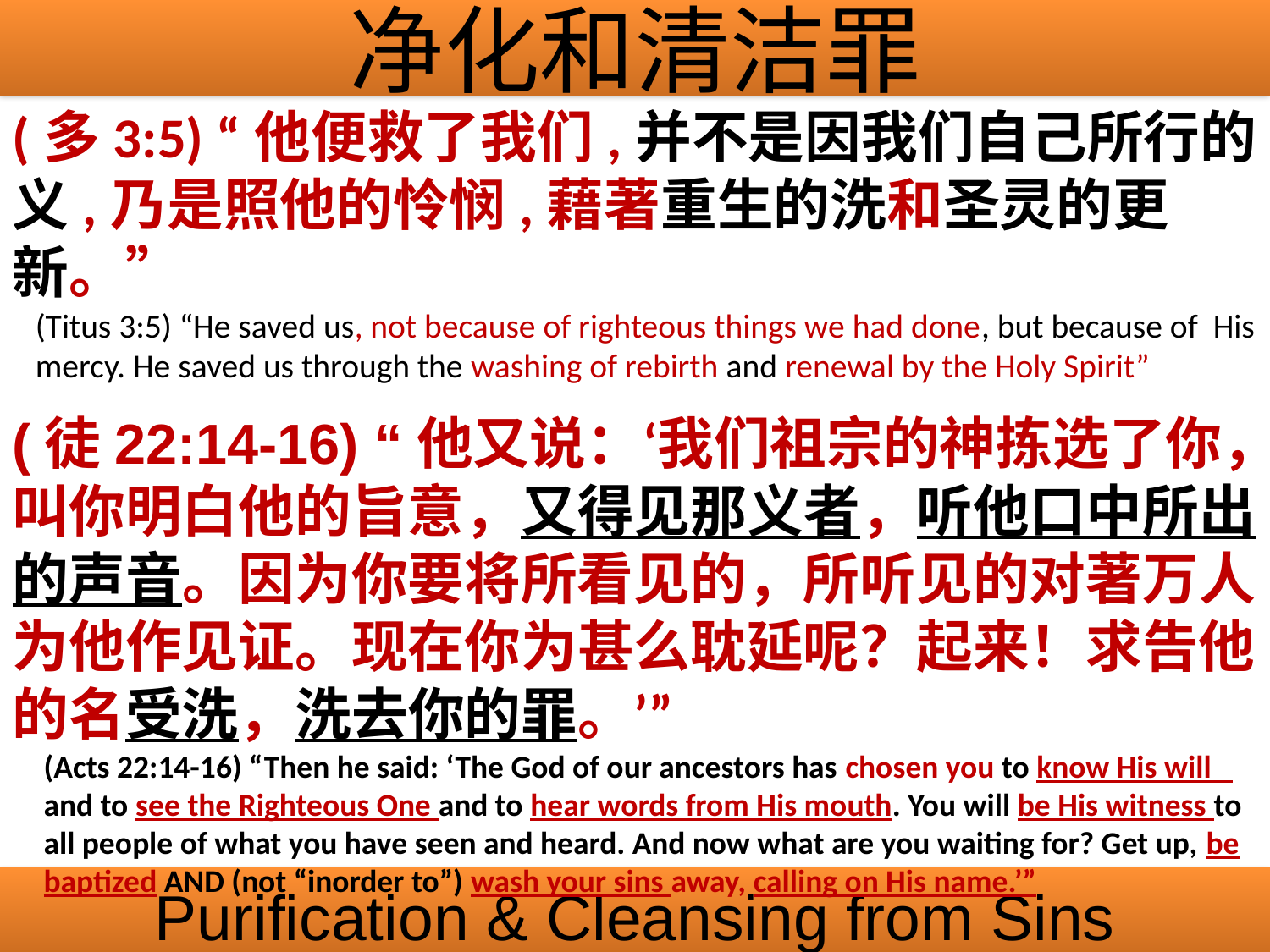

净化和清洁罪
(多3:5) “他便救了我们,并不是因我们自己所行的义,乃是照他的怜悯,藉著重生的洗和圣灵的更新。”
(Titus 3:5) “He saved us, not because of righteous things we had done, but because of  His mercy. He saved us through the washing of rebirth and renewal by the Holy Spirit”

(徒22:14-16) “他又说：‘我们祖宗的神拣选了你，叫你明白他的旨意，又得见那义者，听他口中所出的声音。因为你要将所看见的，所听见的对著万人为他作见证。现在你为甚么耽延呢？起来！求告他的名受洗，洗去你的罪。’”
(Acts 22:14-16) “Then he said: ‘The God of our ancestors has chosen you to know His will    and to see the Righteous One and to hear words from His mouth. You will be His witness to   all people of what you have seen and heard. And now what are you waiting for? Get up, be baptized AND (not “inorder to”) wash your sins away, calling on His name.’”
Purification & Cleansing from Sins